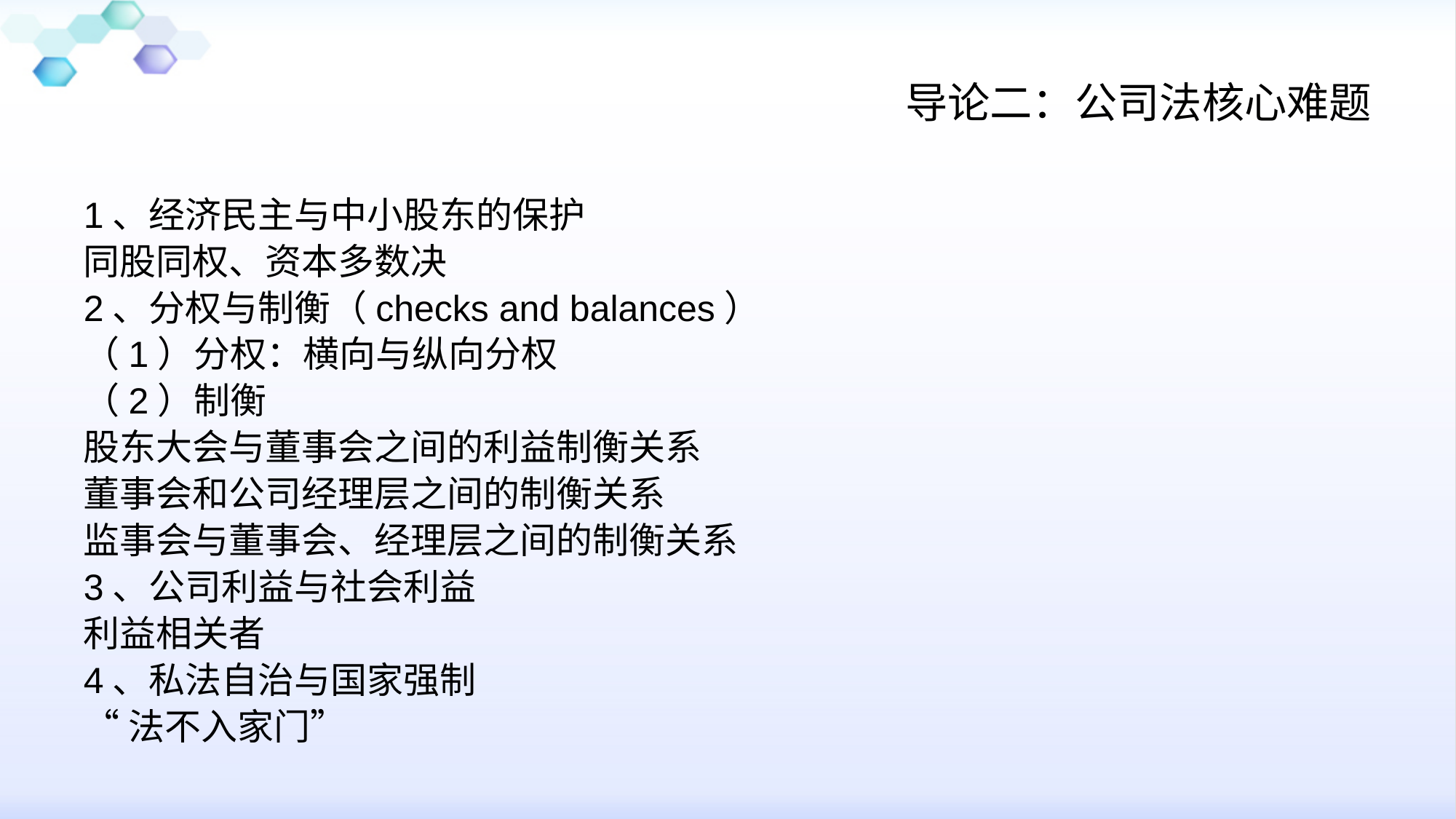

# 导论二：公司法核心难题
1、经济民主与中小股东的保护
同股同权、资本多数决
2、分权与制衡（checks and balances）
（1）分权：横向与纵向分权
（2）制衡
股东大会与董事会之间的利益制衡关系
董事会和公司经理层之间的制衡关系
监事会与董事会、经理层之间的制衡关系
3、公司利益与社会利益
利益相关者
4、私法自治与国家强制
“法不入家门”